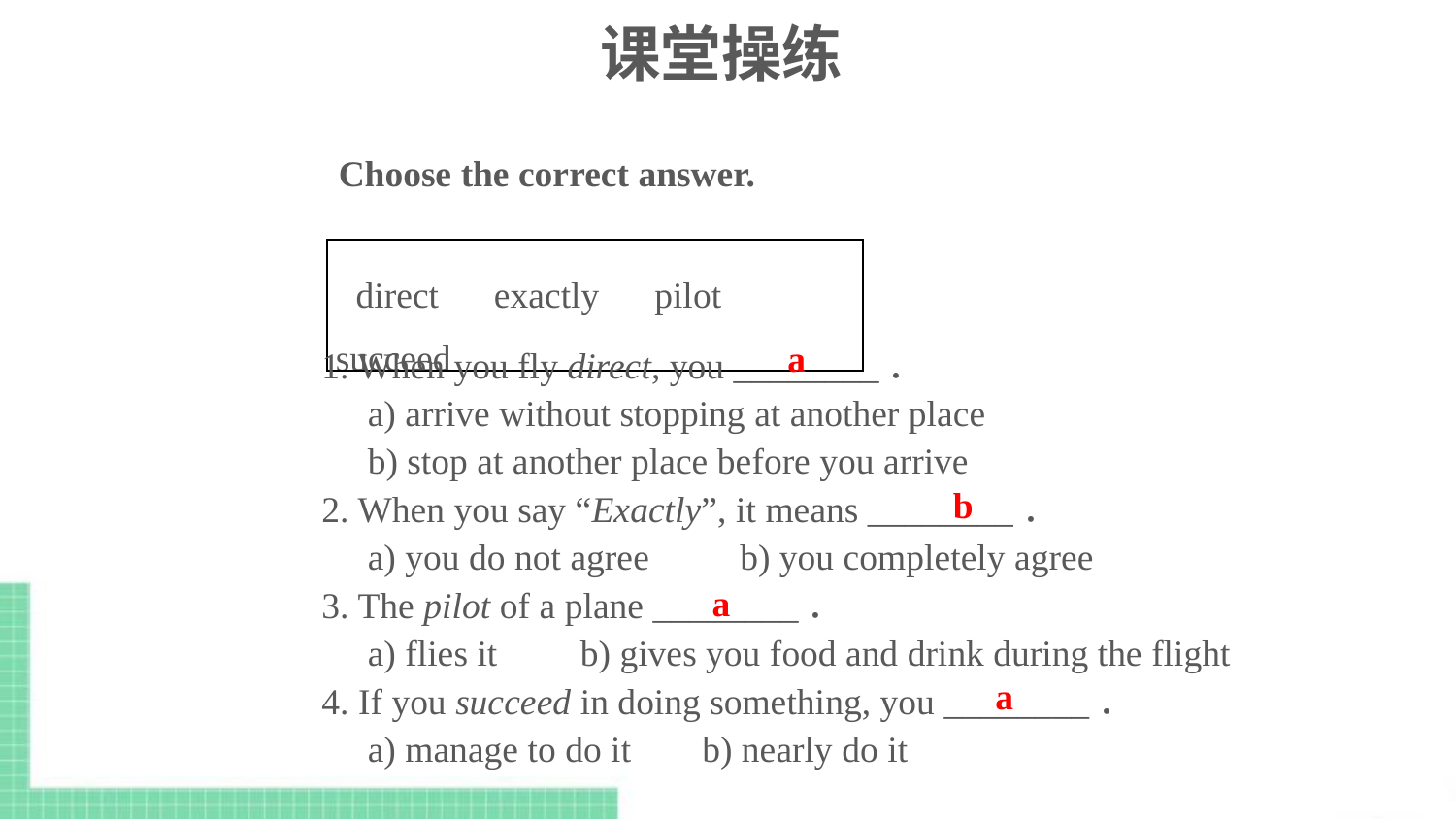

# 课堂操练
Choose the correct answer.
| direct　exactly　pilot　succeed |
| --- |
a
1. When you fly direct, you ________．
     a) arrive without stopping at another place
     b) stop at another place before you arrive
2. When you say “Exactly”, it means ________．
     a) you do not agree　　b) you completely agree
3. The pilot of a plane ________．
     a) flies it         b) gives you food and drink during the flight
4. If you succeed in doing something, you ________．
     a) manage to do it　  b) nearly do it
b
a
a